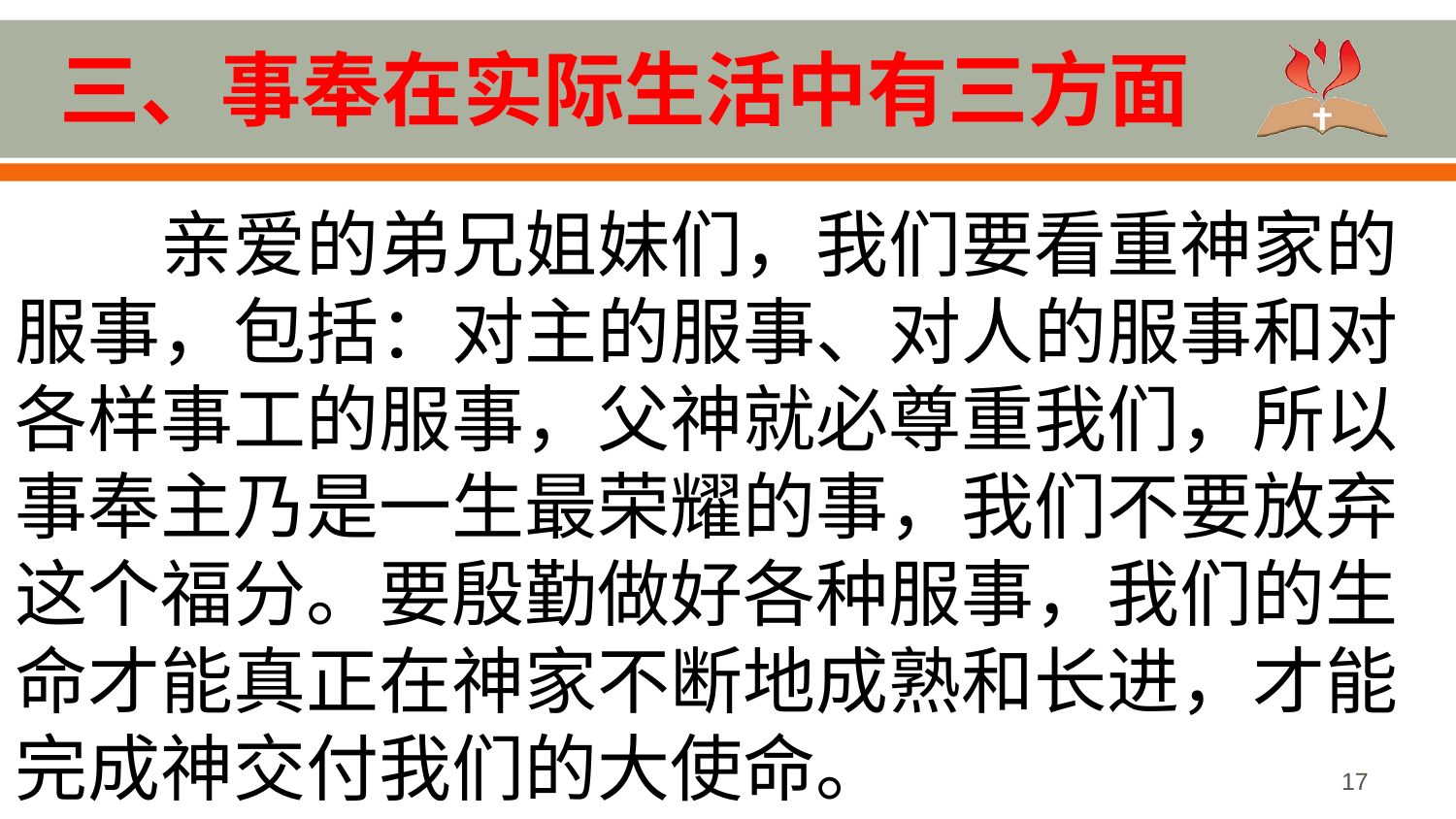

# 三、事奉在实际生活中有三方面
亲爱的弟兄姐妹们，我们要看重神家的服事，包括：对主的服事、对人的服事和对各样事工的服事，父神就必尊重我们，所以事奉主乃是一生最荣耀的事，我们不要放弃这个福分。要殷勤做好各种服事，我们的生命才能真正在神家不断地成熟和长进，才能完成神交付我们的大使命。

17